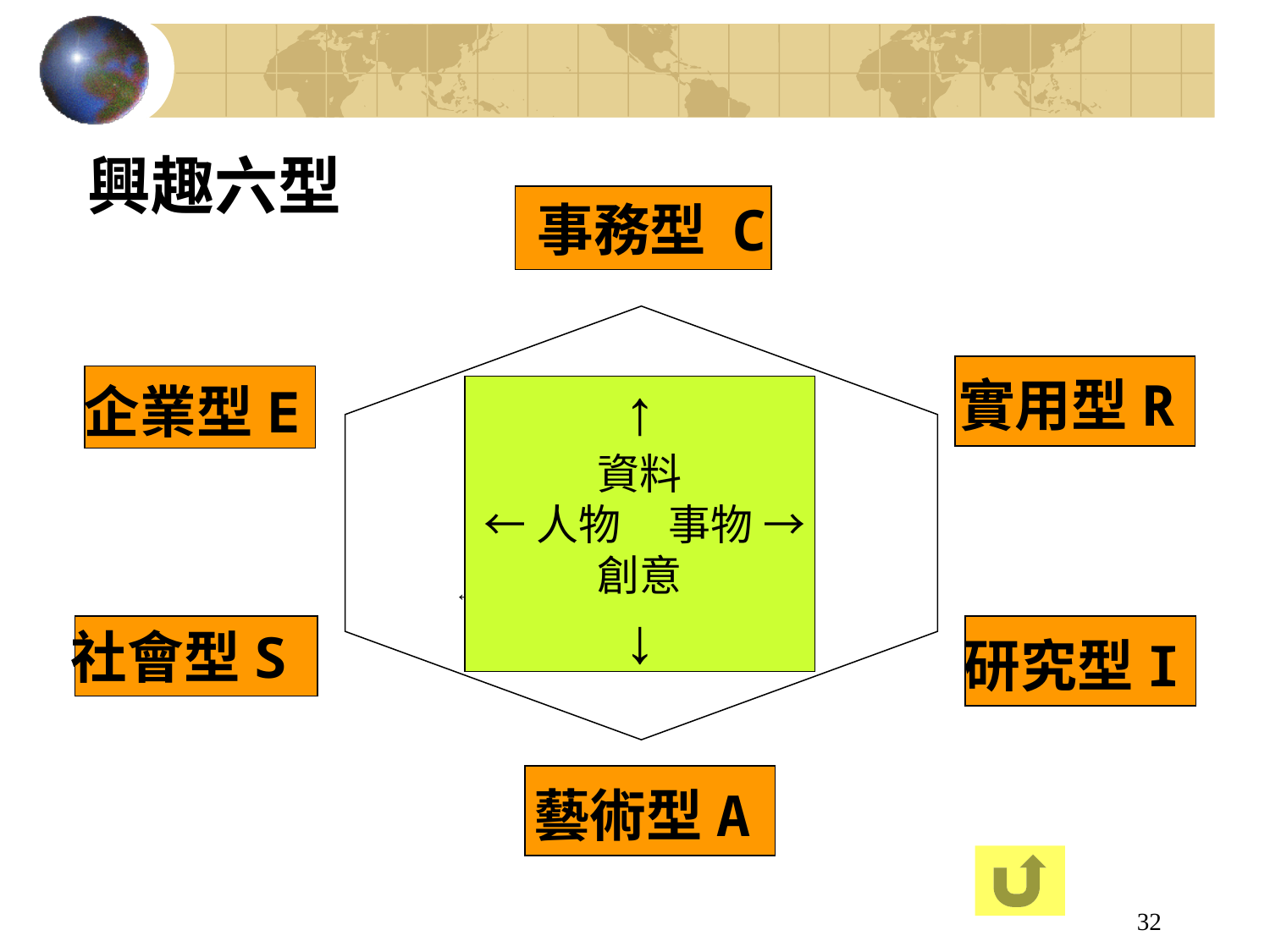

興趣六型
 事務型 C
        ↑
       資料
 ←人物     事物 →
        概念
         ↓
實用型R
企業型E
 ↑
資料
 ←人物     事物 →
創意
↓
社會型S
研究型I
藝術型A

32